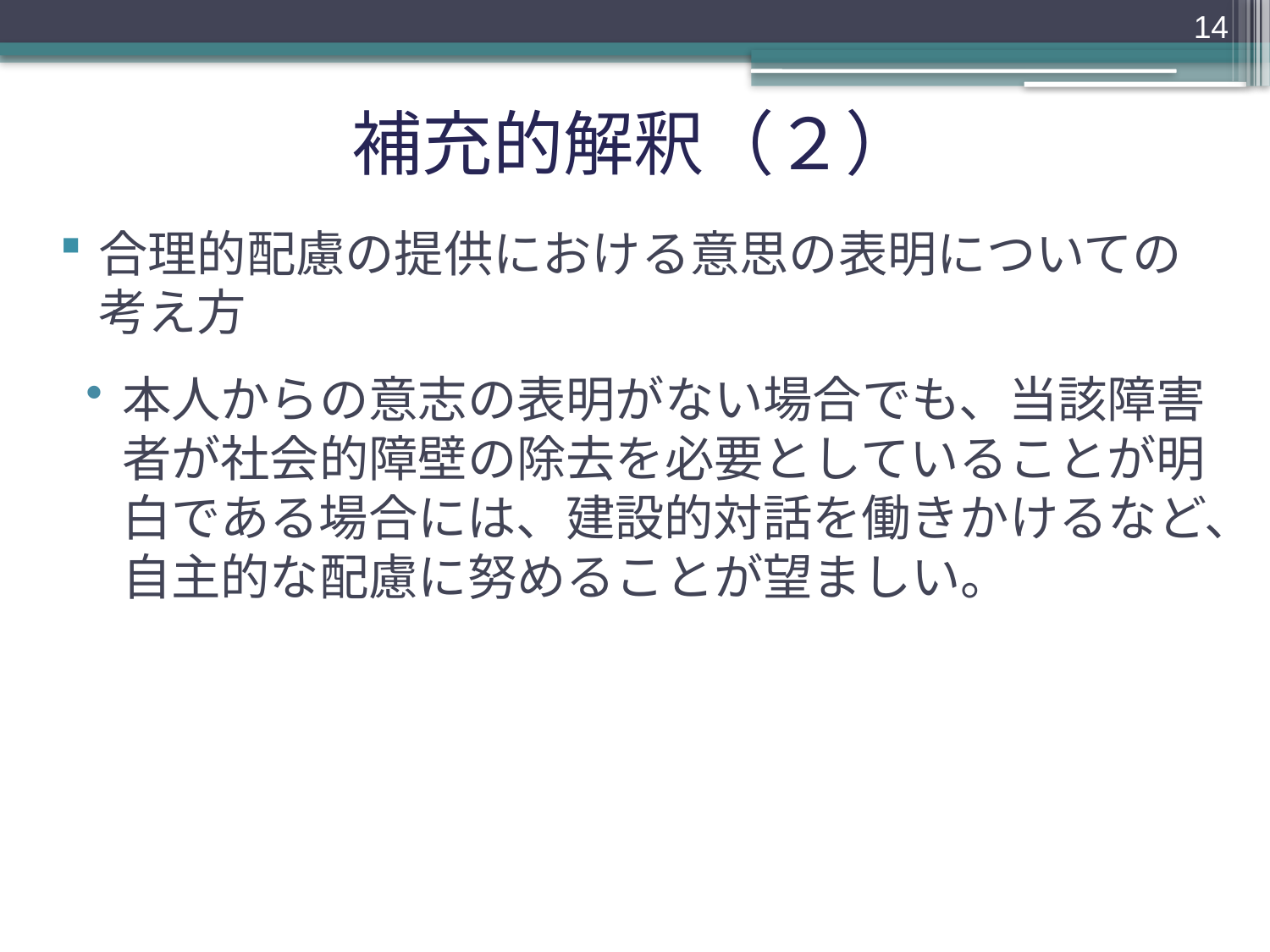

14
# 補充的解釈（２）
合理的配慮の提供における意思の表明についての考え方
本人からの意志の表明がない場合でも、当該障害者が社会的障壁の除去を必要としていることが明白である場合には、建設的対話を働きかけるなど、自主的な配慮に努めることが望ましい。